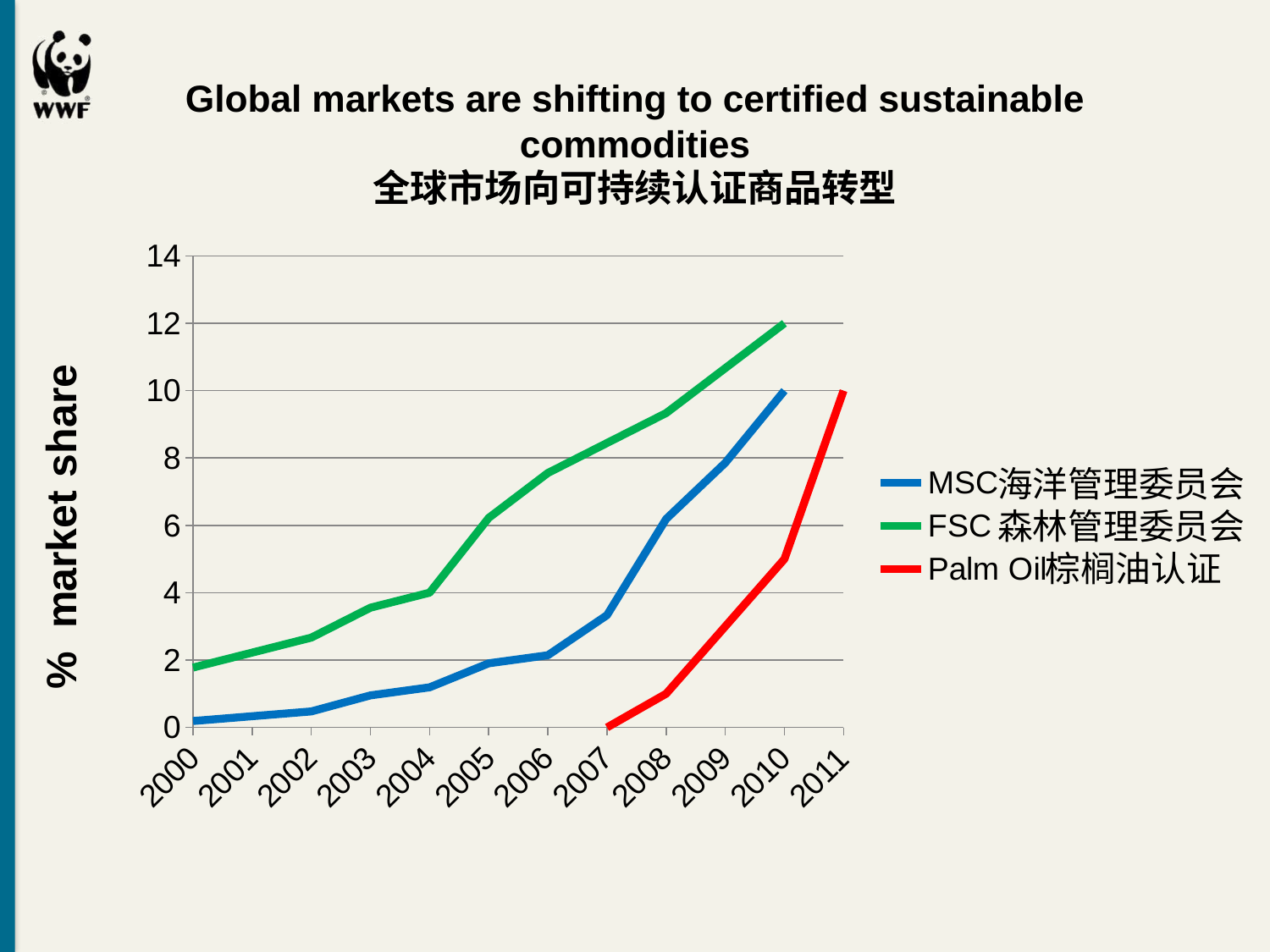

# Global markets are shifting to certified sustainable commodities 全球市场向可持续认证商品转型

### Chart

| Category | MSC | FSC | Palm Oil |
|---|---|---|---|
| 2000 | 0.1904761904761912 | 1.7777777777777777 | None |
| 2001 | 0.3333333333333333 | 2.222222222222222 | None |
| 2002 | 0.476190476190477 | 2.666666666666666 | None |
| 2003 | 0.9523809523809522 | 3.5555555555555545 | None |
| 2004 | 1.1904761904761902 | 3.9999999999999987 | None |
| 2005 | 1.9047619047619082 | 6.222222222222221 | None |
| 2006 | 2.1428571428571432 | 7.555555555555534 | None |
| 2007 | 3.3333333333333326 | 8.444444444444445 | 0.0 |
| 2008 | 6.19047619047619 | 9.333333333333332 | 1.0 |
| 2009 | 7.85714285714284 | 10.666666666666698 | 3.0 |
| 2010 | 10.0 | 12.0 | 5.0 |
| 2011 | None | None | 10.0 |
海洋管理委员会
森林管理委员会
     棕榈油认证